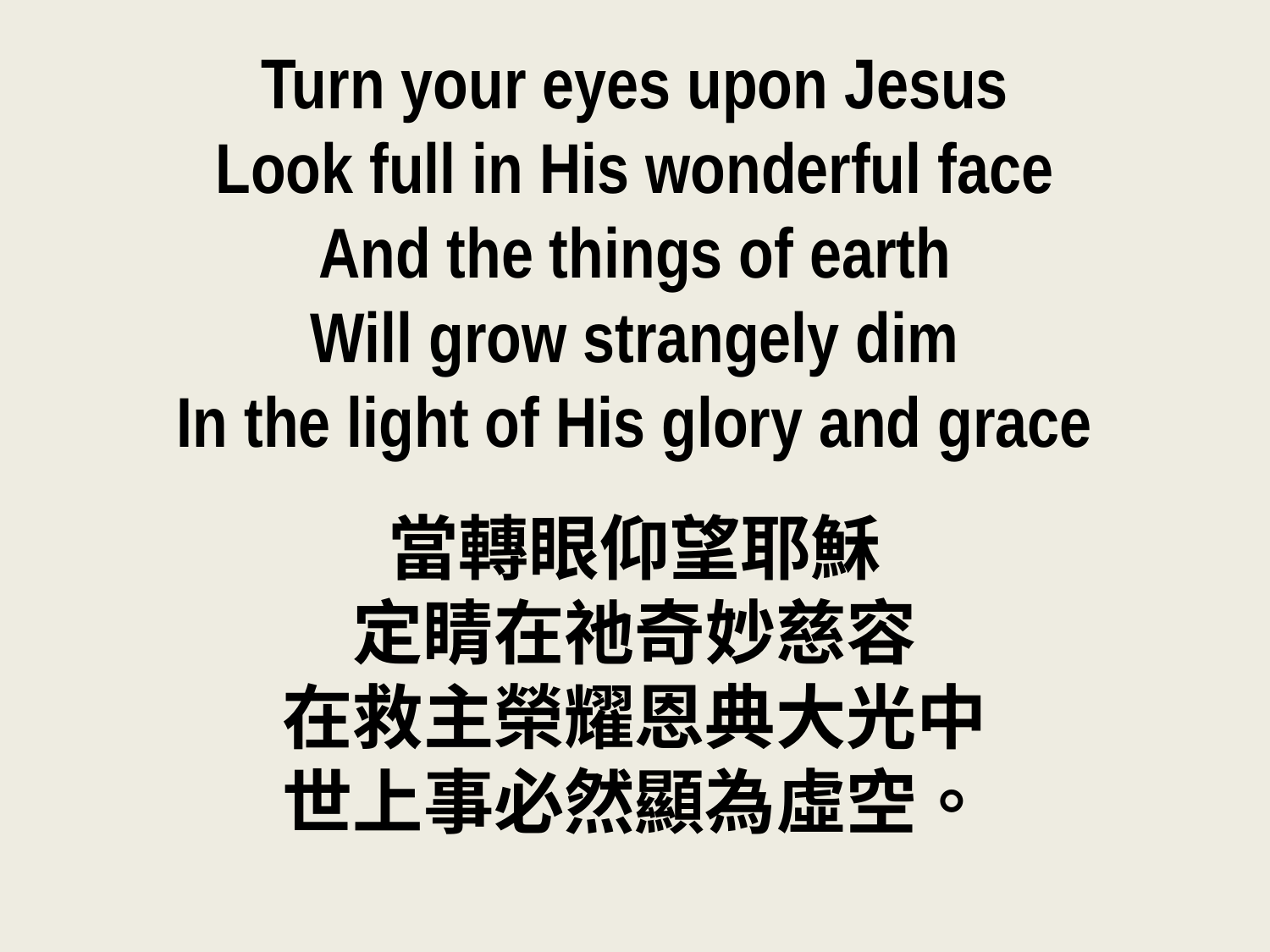

Turn your eyes upon Jesus
Look full in His wonderful face
And the things of earth
Will grow strangely dim
In the light of His glory and grace
當轉眼仰望耶穌
定睛在祂奇妙慈容
在救主榮耀恩典大光中
世上事必然顯為虛空。